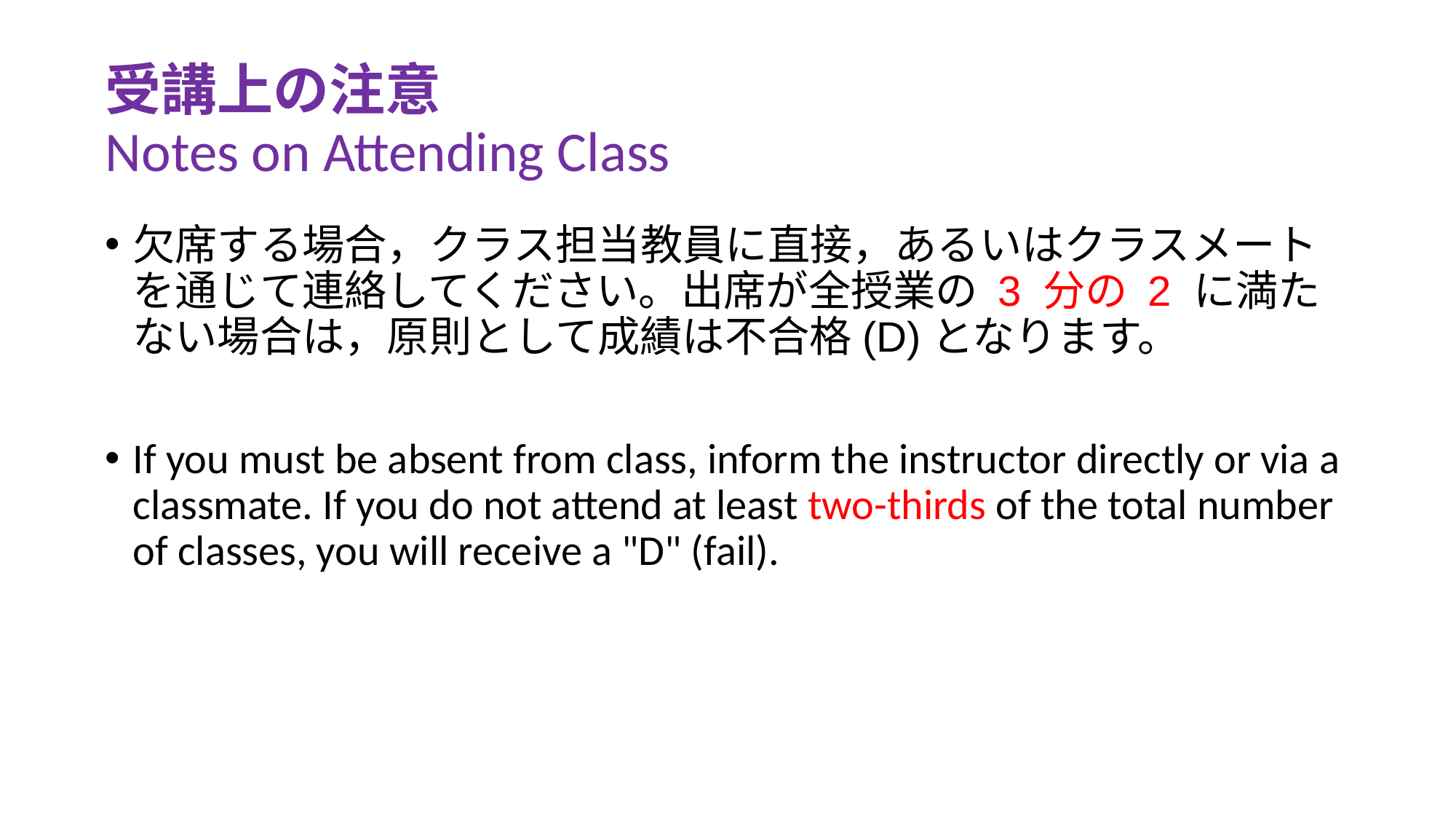

# 受講上の注意 Notes on Attending Class
欠席する場合，クラス担当教員に直接，あるいはクラスメートを通じて連絡してください。出席が全授業の 3 分の 2 に満たない場合は，原則として成績は不合格(D)となります。

If you must be absent from class, inform the instructor directly or via a classmate. If you do not attend at least two-thirds of the total number of classes, you will receive a "D" (fail).